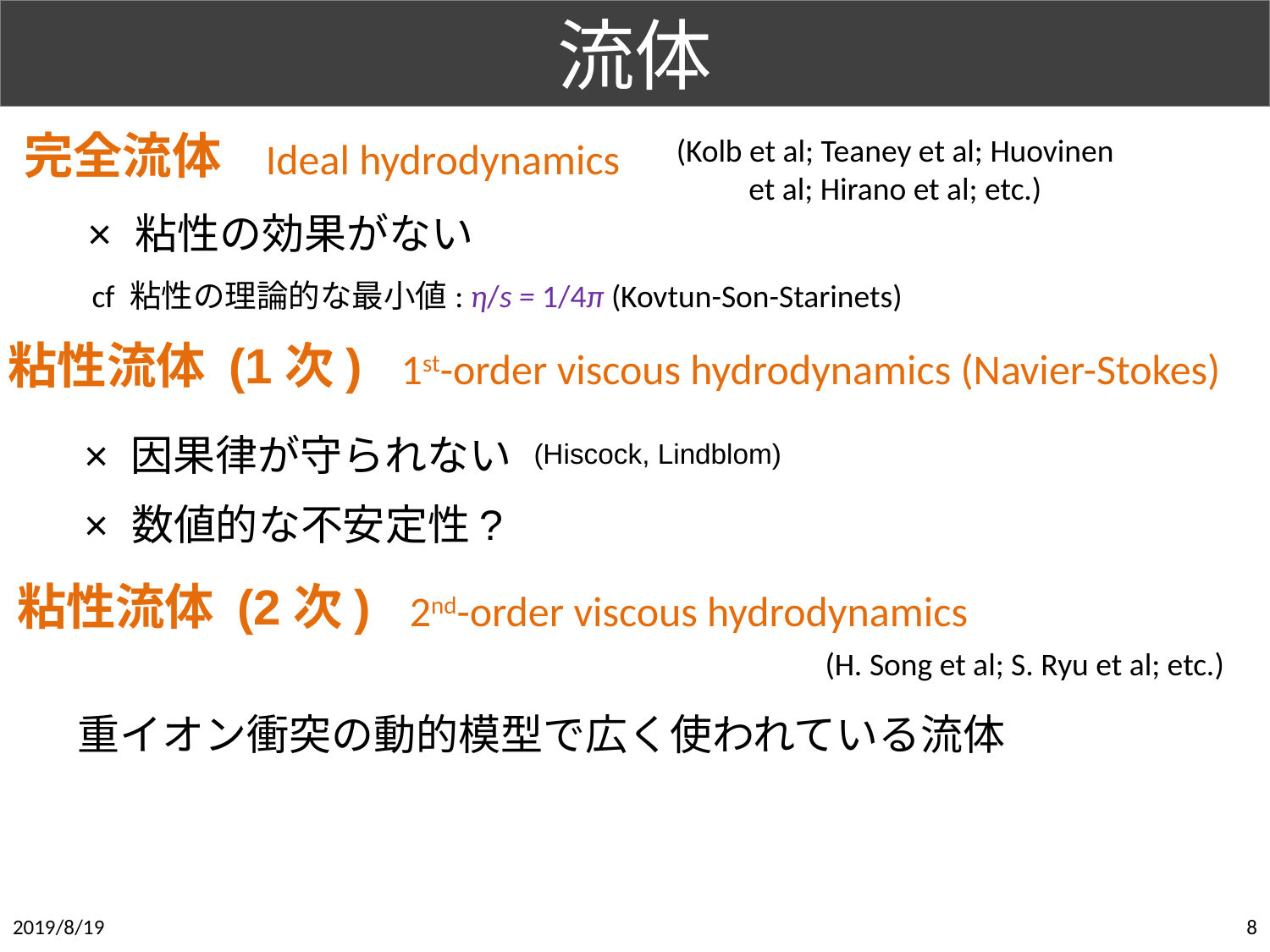

# 流体
完全流体
(Kolb et al; Teaney et al; Huovinen et al; Hirano et al; etc.)
Ideal hydrodynamics
× 粘性の効果がない
cf 粘性の理論的な最小値: η/s = 1/4π (Kovtun-Son-Starinets)
粘性流体 (1次)
1st-order viscous hydrodynamics (Navier-Stokes)
× 因果律が守られない
(Hiscock, Lindblom)
× 数値的な不安定性?
粘性流体 (2次)
2nd-order viscous hydrodynamics
(H. Song et al; S. Ryu et al; etc.)
重イオン衝突の動的模型で広く使われている流体
2019/8/19
8